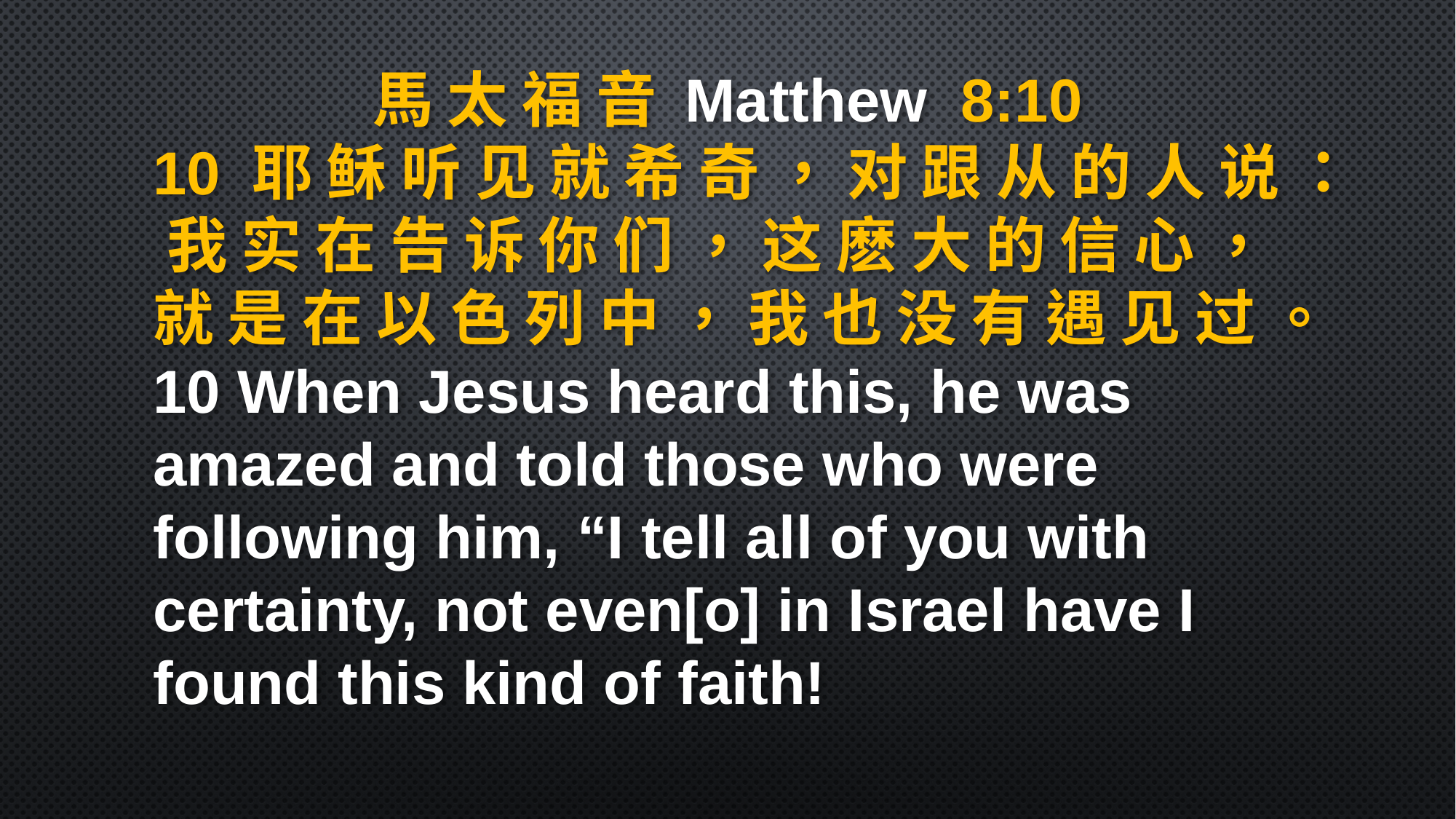

馬 太 福 音 Matthew  8:10
10 耶 稣 听 见 就 希 奇 ， 对 跟 从 的 人 说 ： 我 实 在 告 诉 你 们 ， 这 麽 大 的 信 心 ， 就 是 在 以 色 列 中 ， 我 也 没 有 遇 见 过 。
10 When Jesus heard this, he was amazed and told those who were following him, “I tell all of you with certainty, not even[o] in Israel have I found this kind of faith!